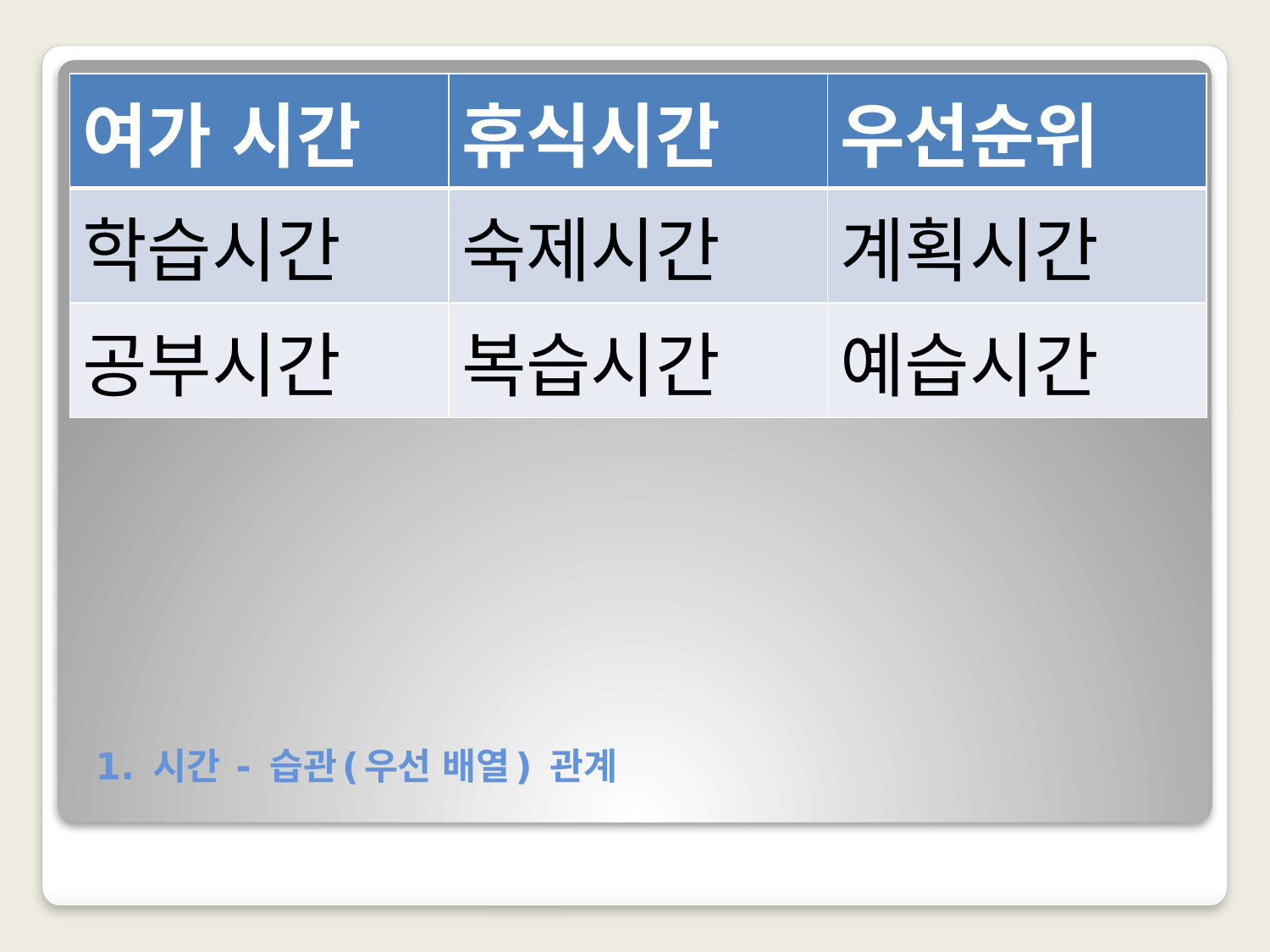

| 여가 시간 | 휴식시간 | 우선순위 |
| --- | --- | --- |
| 학습시간 | 숙제시간 | 계획시간 |
| 공부시간 | 복습시간 | 예습시간 |
# 1. 시간 - 습관(우선 배열) 관계